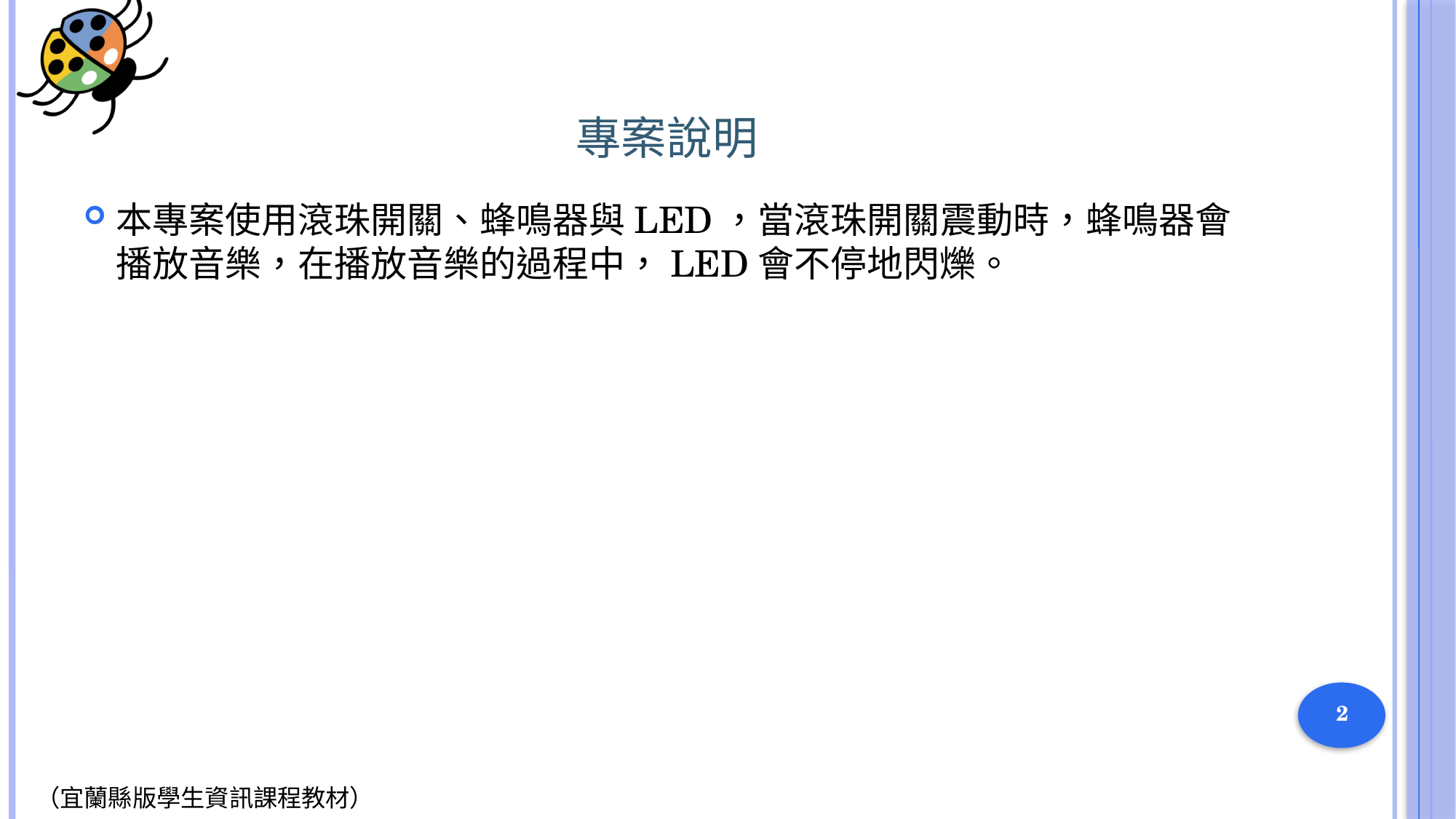

# 專案說明
本專案使用滾珠開關、蜂鳴器與LED，當滾珠開關震動時，蜂鳴器會播放音樂，在播放音樂的過程中，LED會不停地閃爍。
2